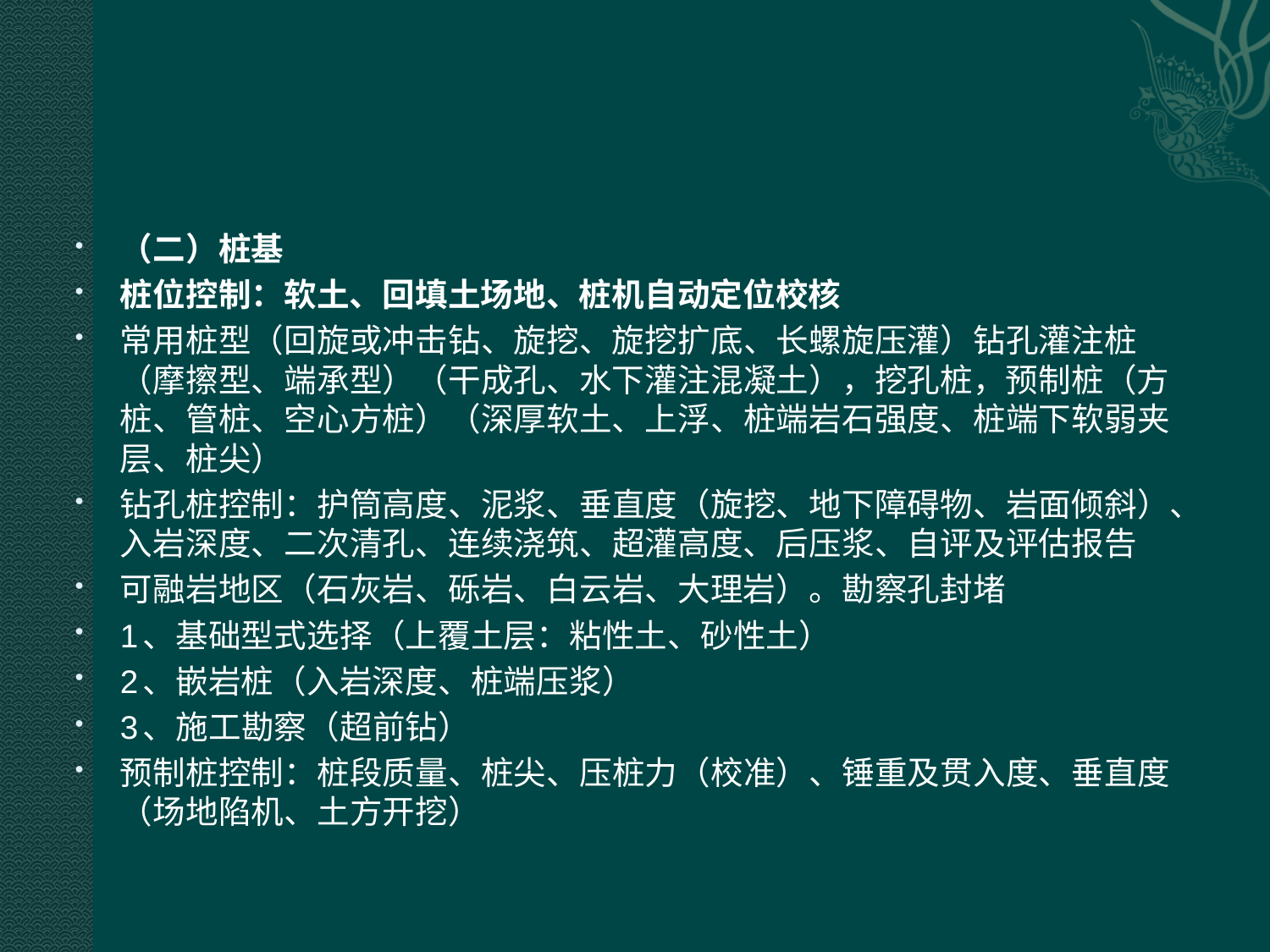

#
（二）桩基
桩位控制：软土、回填土场地、桩机自动定位校核
常用桩型（回旋或冲击钻、旋挖、旋挖扩底、长螺旋压灌）钻孔灌注桩（摩擦型、端承型）（干成孔、水下灌注混凝土），挖孔桩，预制桩（方桩、管桩、空心方桩）（深厚软土、上浮、桩端岩石强度、桩端下软弱夹层、桩尖）
钻孔桩控制：护筒高度、泥浆、垂直度（旋挖、地下障碍物、岩面倾斜）、入岩深度、二次清孔、连续浇筑、超灌高度、后压浆、自评及评估报告
可融岩地区（石灰岩、砾岩、白云岩、大理岩）。勘察孔封堵
1、基础型式选择（上覆土层：粘性土、砂性土）
2、嵌岩桩（入岩深度、桩端压浆）
3、施工勘察（超前钻）
预制桩控制：桩段质量、桩尖、压桩力（校准）、锤重及贯入度、垂直度（场地陷机、土方开挖）